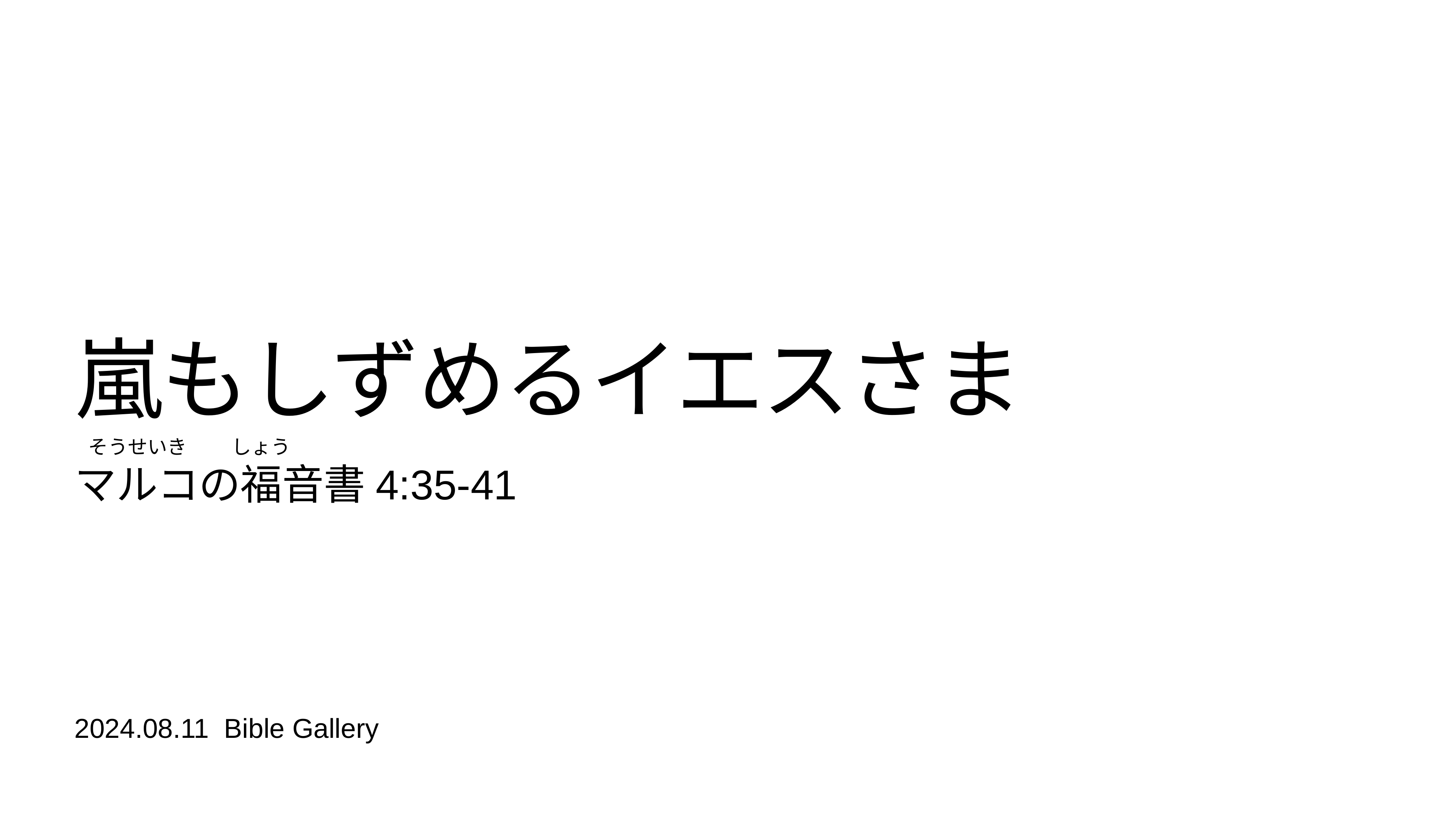

# 嵐もしずめるイエスさま
  そうせいき          しょう
マルコの福音書4:35-41
2024.08.11  Bible Gallery